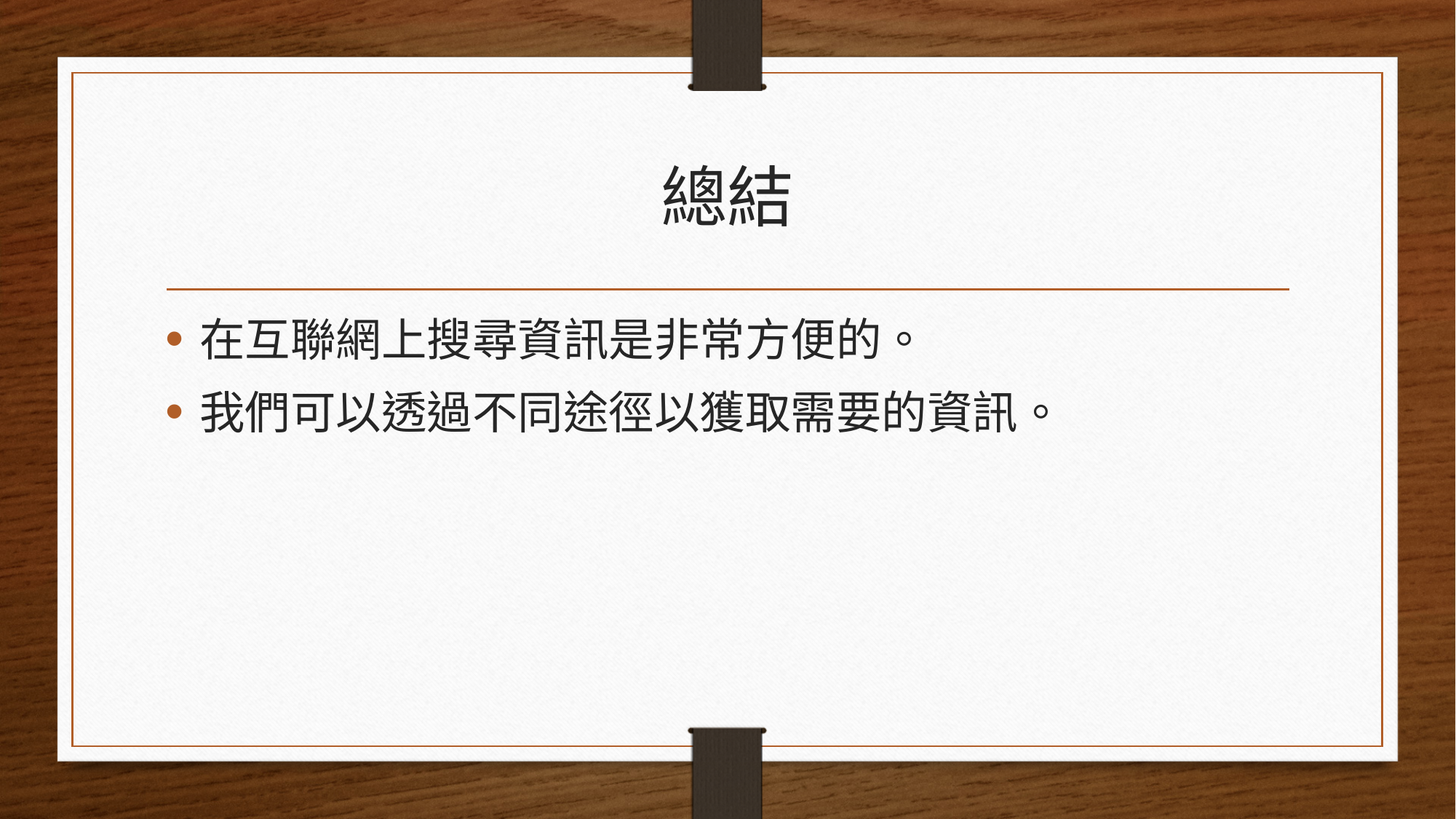

# 總結
在互聯網上搜尋資訊是非常方便的。
我們可以透過不同途徑以獲取需要的資訊。